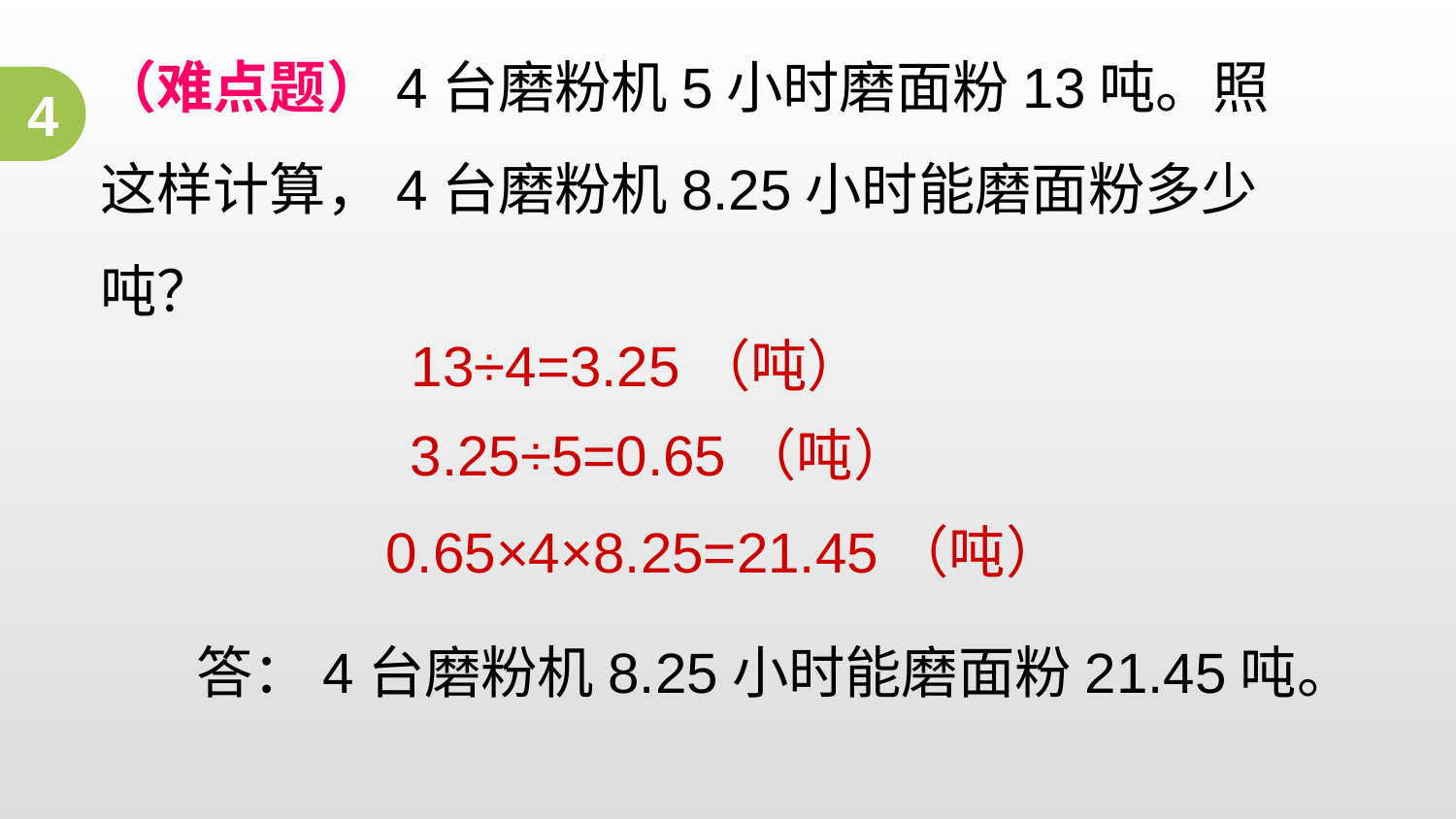

（难点题）4台磨粉机5小时磨面粉13吨。照这样计算，4台磨粉机8.25小时能磨面粉多少吨？
4
13÷4=3.25（吨）
3.25÷5=0.65（吨）
0.65×4×8.25=21.45（吨）
答：4台磨粉机8.25小时能磨面粉21.45吨。